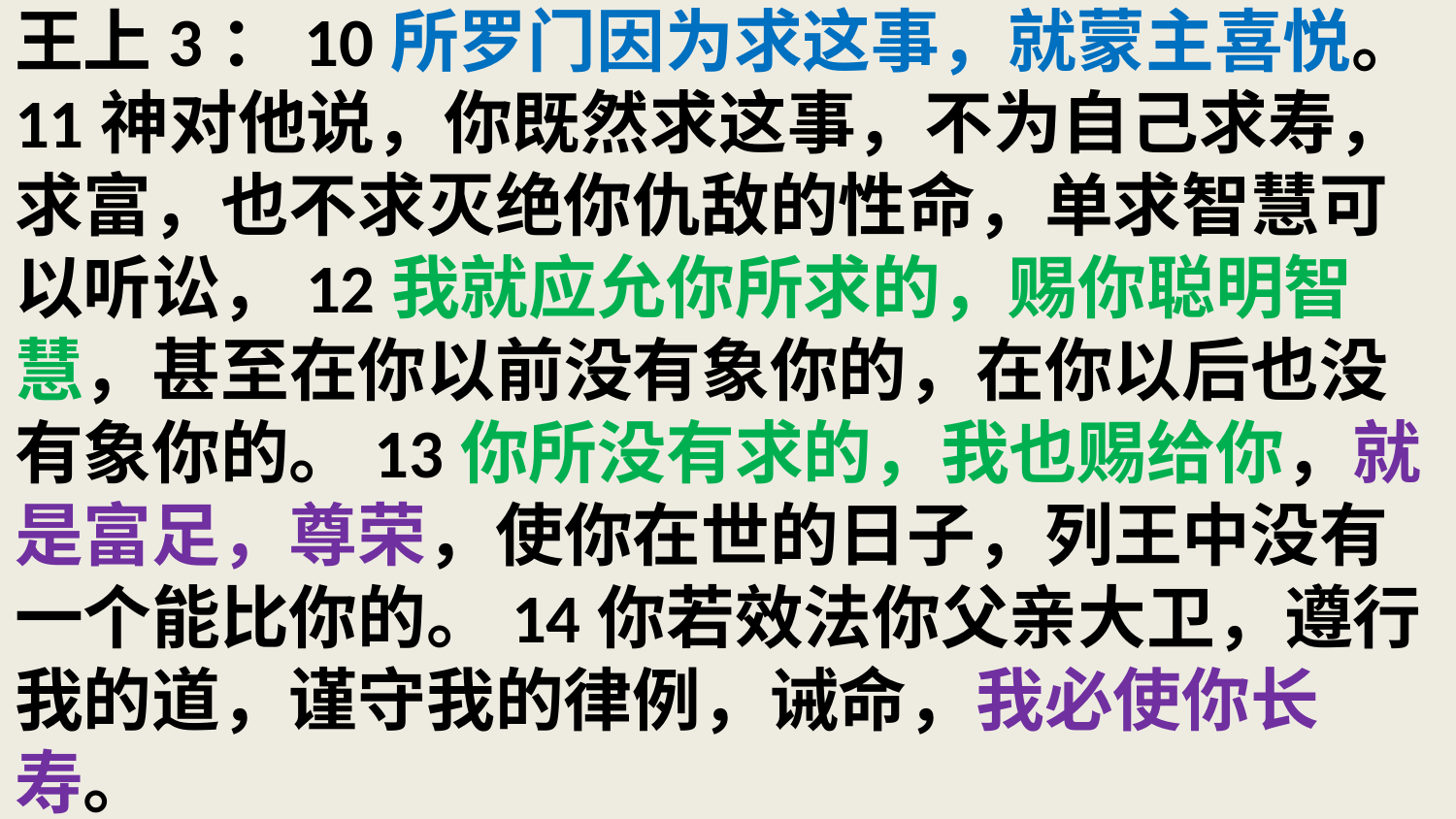

# 王上3：10所罗门因为求这事，就蒙主喜悦。11神对他说，你既然求这事，不为自己求寿，求富，也不求灭绝你仇敌的性命，单求智慧可以听讼，12我就应允你所求的，赐你聪明智慧，甚至在你以前没有象你的，在你以后也没有象你的。13你所没有求的，我也赐给你，就是富足，尊荣，使你在世的日子，列王中没有一个能比你的。14你若效法你父亲大卫，遵行我的道，谨守我的律例，诫命，我必使你长寿。